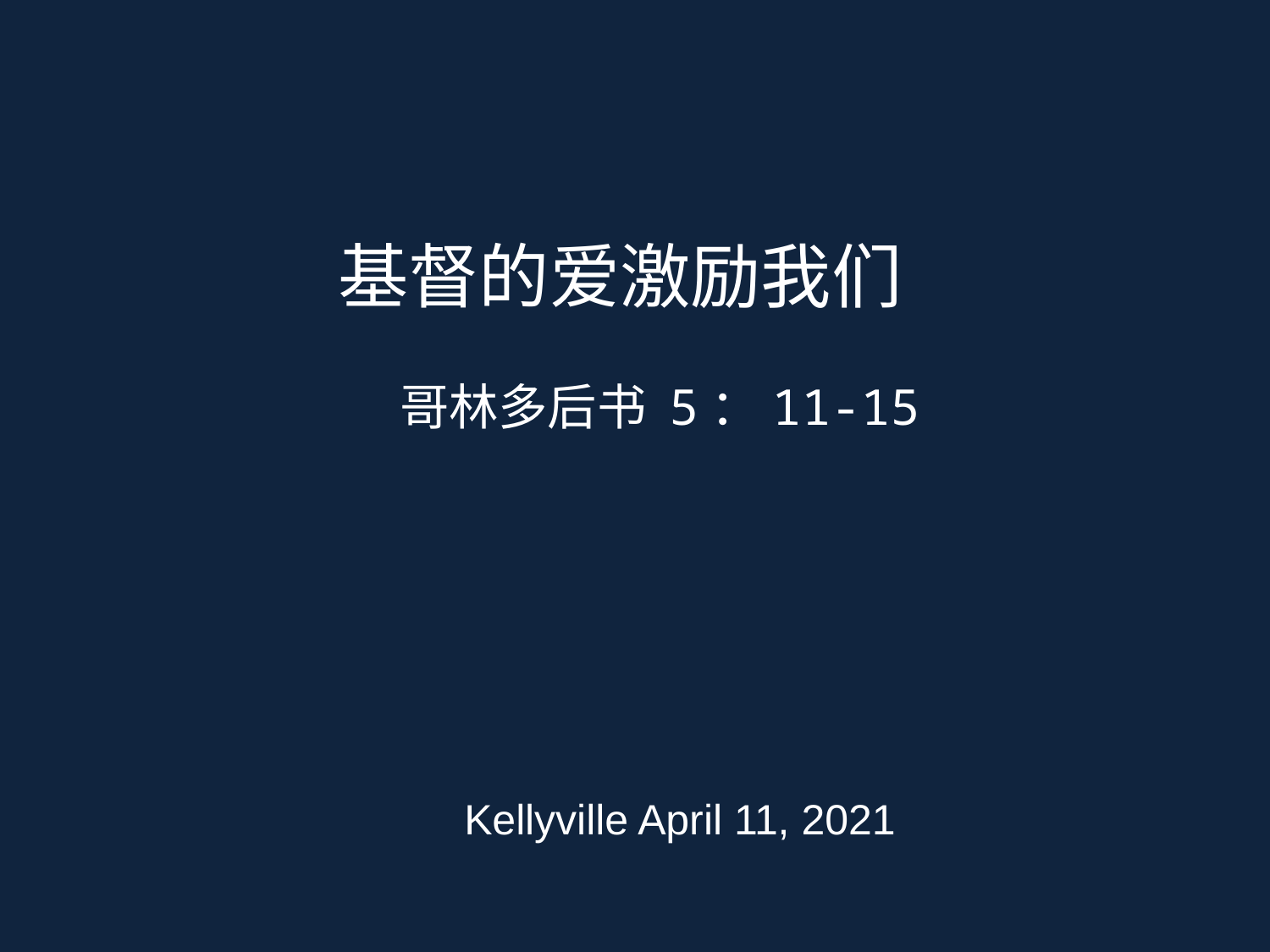

基督的爱激励我们

哥林多后书 5：11-15
Kellyville April 11, 2021